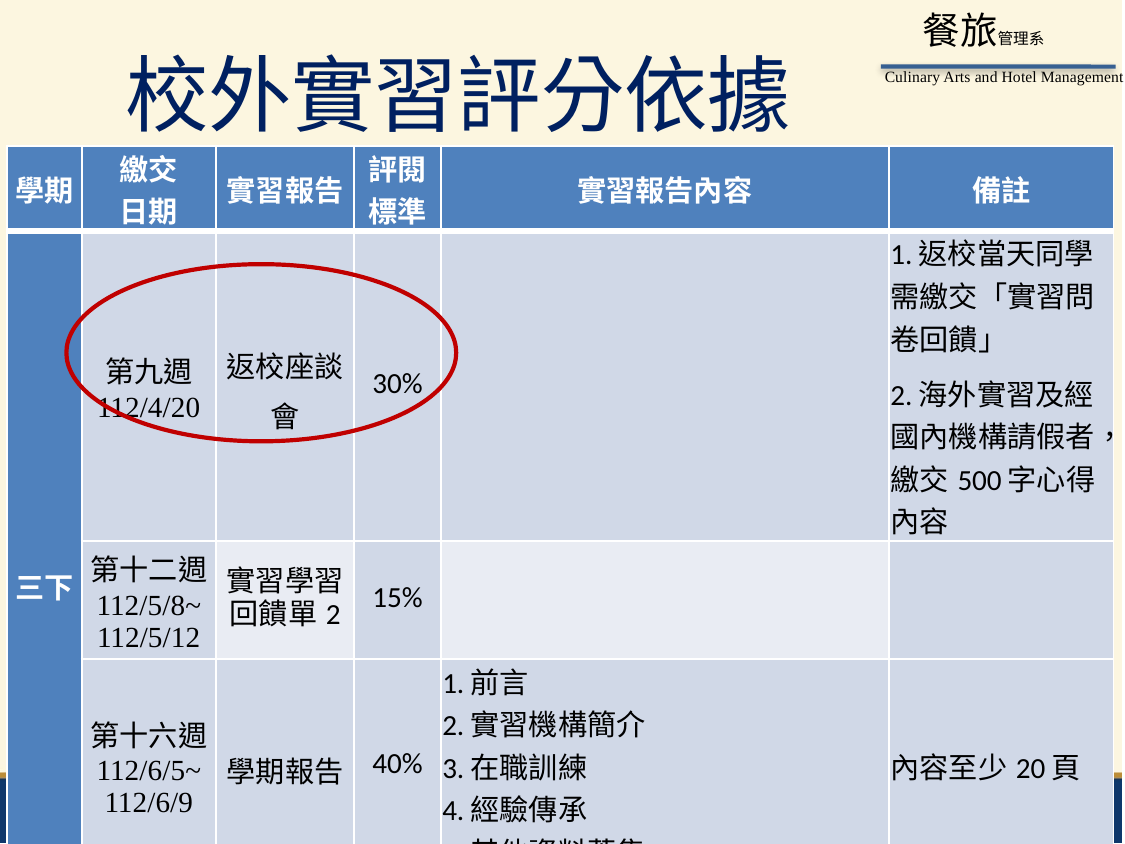

校外實習評分依據
| 學期 | 繳交 日期 | 實習報告 | 評閱 標準 | 實習報告內容 | 備註 |
| --- | --- | --- | --- | --- | --- |
| 三下 | 第九週 112/4/20 | 返校座談會 | 30% |  | 1.返校當天同學需繳交「實習問卷回饋」 2.海外實習及經國內機構請假者，繳交500字心得內容 |
|  | 第十二週 112/5/8~ 112/5/12 | 實習學習 回饋單2 | 15% |  |  |
|  | 第十六週 112/6/5~ 112/6/9 | 學期報告 | 40% | 1.前言 2.實習機構簡介 3.在職訓練 4.經驗傳承 5.其他資料蒐集 | 內容至少20頁 |
|  | 合計 |  | 100% |  |  |

6